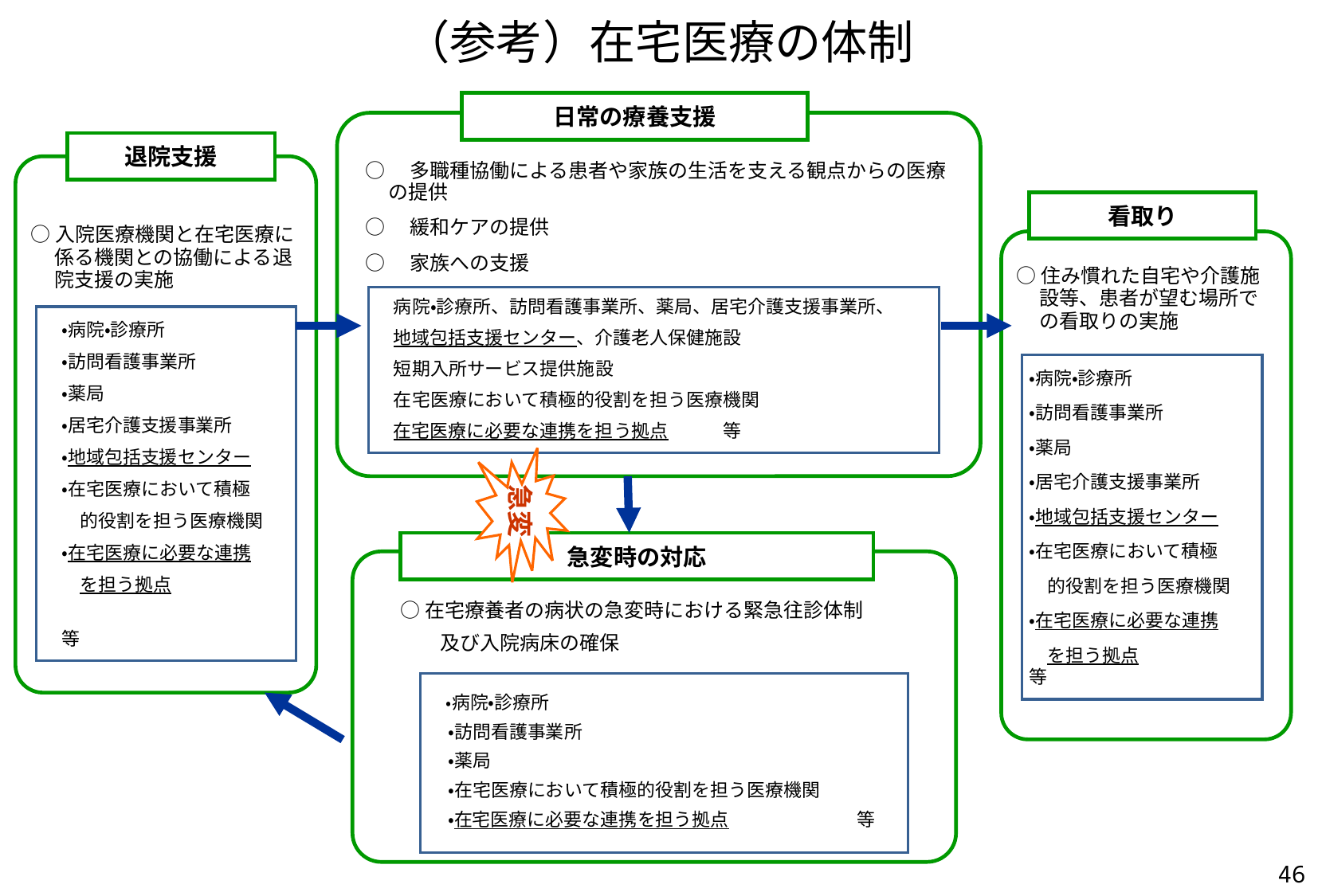

（参考）在宅医療の体制
日常の療養支援

　病院・診療所、訪問看護事業所、薬局、居宅介護支援事業所、
　地域包括支援センター、介護老人保健施設
　短期入所サービス提供施設
　在宅医療において積極的役割を担う医療機関
　在宅医療に必要な連携を担う拠点　　　等
○　多職種協働による患者や家族の生活を支える観点からの医療の提供
○　緩和ケアの提供
○　家族への支援

退院支援

○入院医療機関と在宅医療に係る機関との協働による退院支援の実施
　・病院・診療所
　・訪問看護事業所
　・薬局
　・居宅介護支援事業所
　・地域包括支援センター
　・在宅医療において積極
　　的役割を担う医療機関
　・在宅医療に必要な連携
　　を担う拠点
　　　　　　　　　　　　　　等
看取り
○住み慣れた自宅や介護施設等、患者が望む場所での看取りの実施

・病院・診療所
・訪問看護事業所
・薬局
・居宅介護支援事業所
・地域包括支援センター
・在宅医療において積極
　的役割を担う医療機関
・在宅医療に必要な連携
　を担う拠点　　　　　　等

急変

急変時の対応

　　○ 在宅療養者の病状の急変時における緊急往診体制
　　　　及び入院病床の確保

　・病院・診療所
　・訪問看護事業所
　・薬局
　・在宅医療において積極的役割を担う医療機関
　・在宅医療に必要な連携を担う拠点　　　　　　　等

46